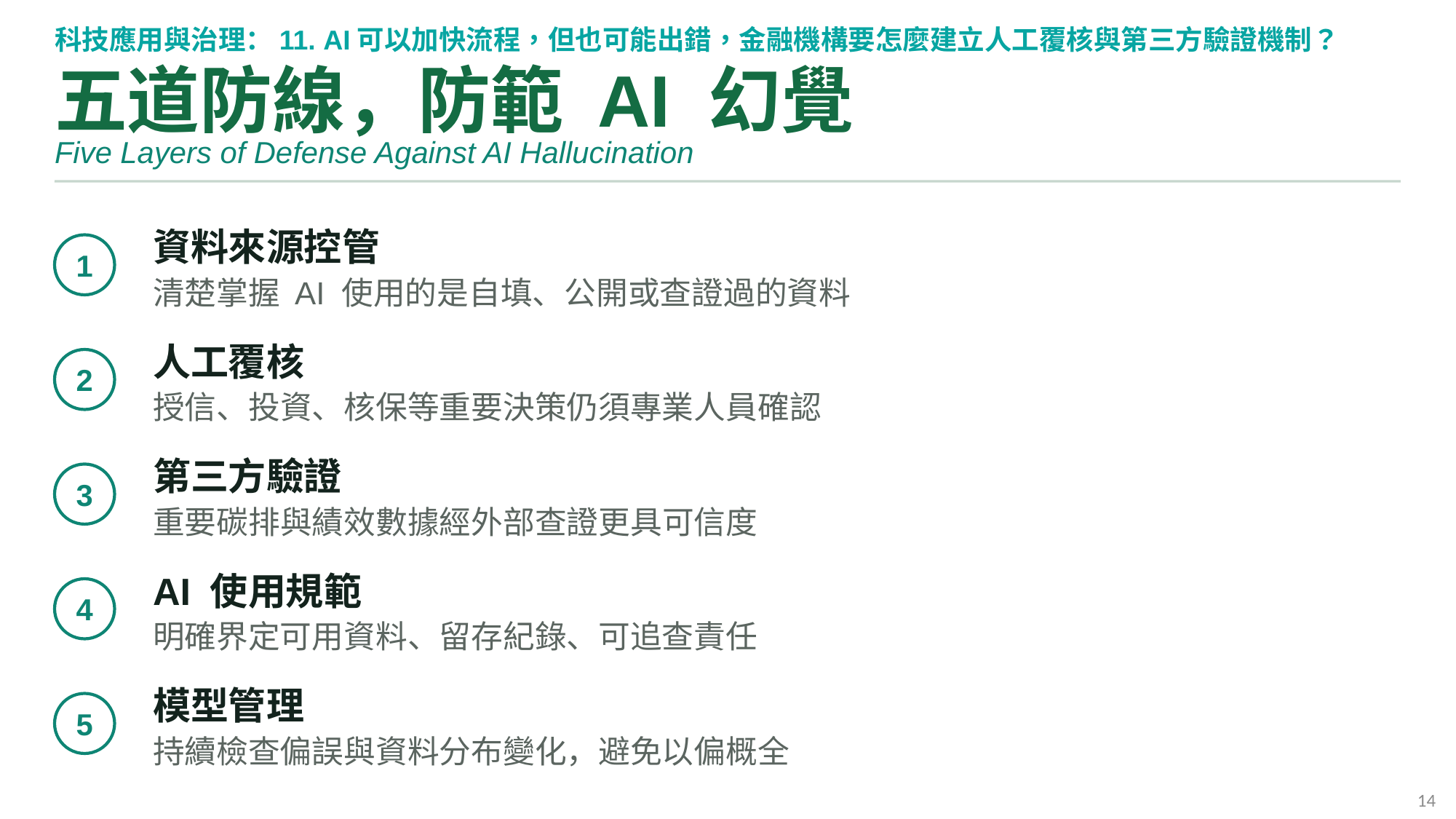

科技應用與治理：11. AI可以加快流程，但也可能出錯，金融機構要怎麼建立人工覆核與第三方驗證機制？
五道防線，防範 AI 幻覺
Five Layers of Defense Against AI Hallucination

資料來源控管
清楚掌握 AI 使用的是自填、公開或查證過的資料

1
人工覆核
授信、投資、核保等重要決策仍須專業人員確認

2
第三方驗證
重要碳排與績效數據經外部查證更具可信度

3
AI 使用規範
明確界定可用資料、留存紀錄、可追查責任

4
模型管理
持續檢查偏誤與資料分布變化，避免以偏概全

5
14